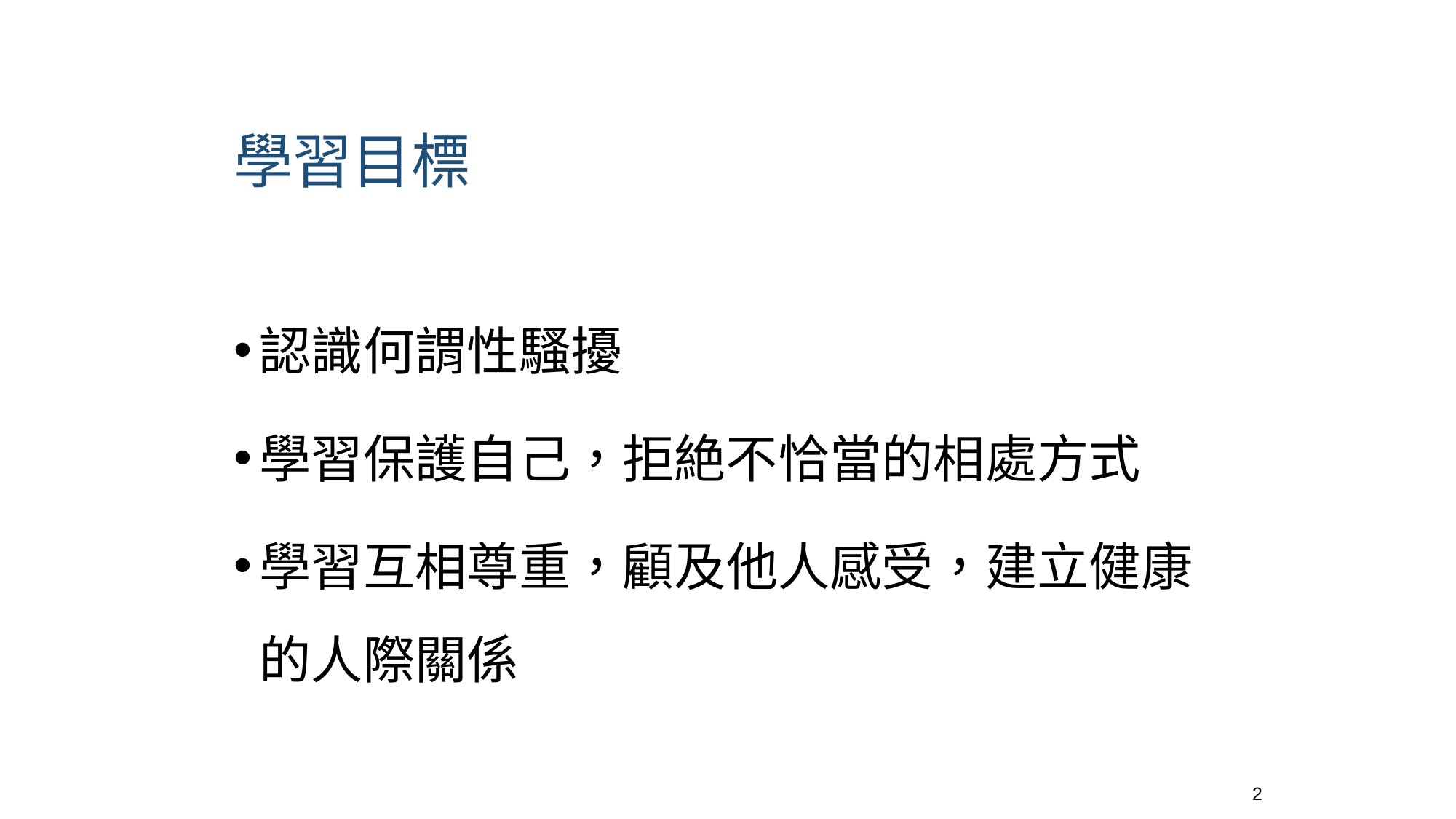

# 學習目標
認識何謂性騷擾
學習保護自己，拒絶不恰當的相處方式
學習互相尊重，顧及他人感受，建立健康的人際關係
2